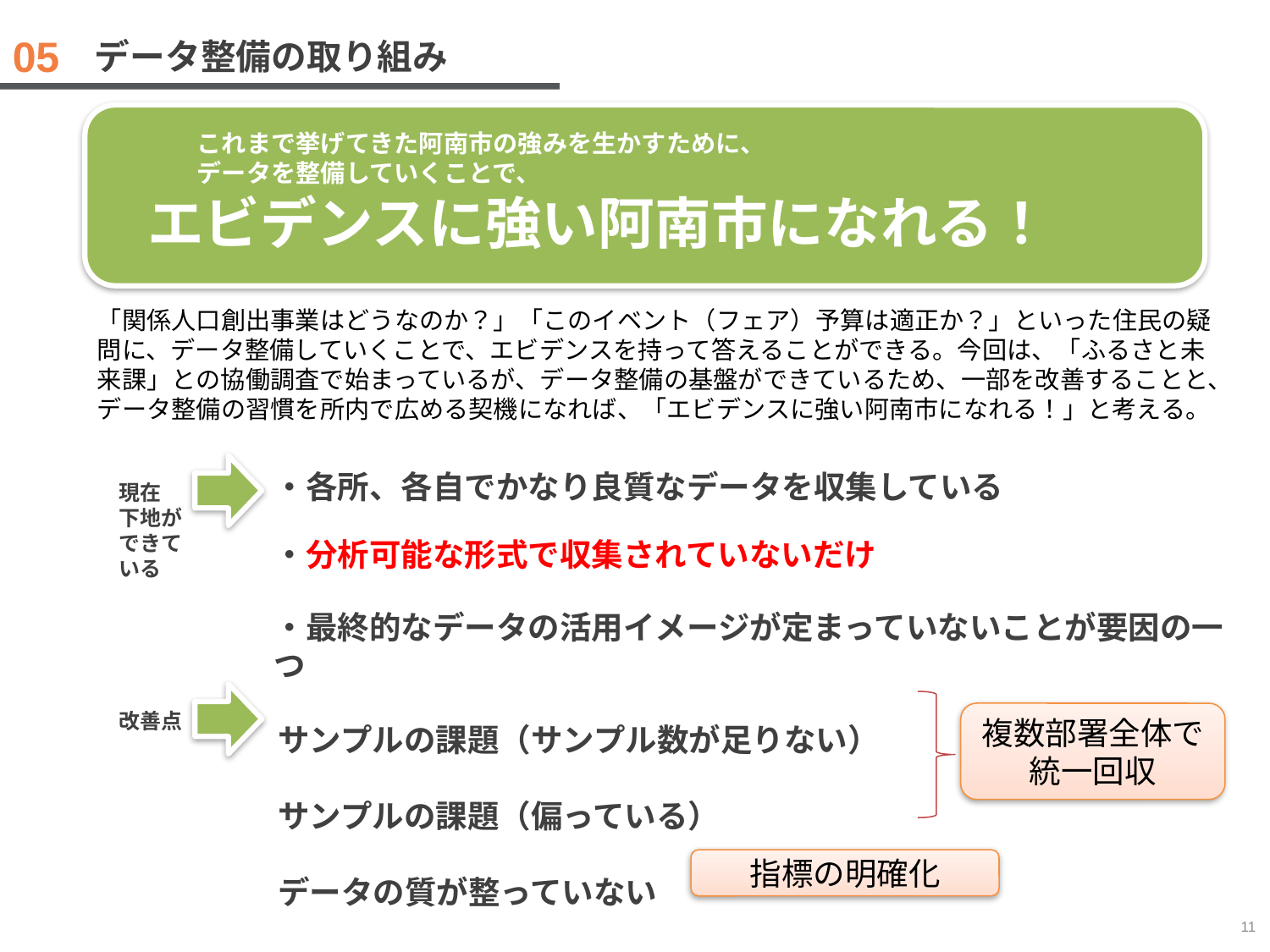

05
データ整備の取り組み

　　これまで挙げてきた阿南市の強みを生かすために、
　　データを整備していくことで、
エビデンスに強い阿南市になれる！
「関係人口創出事業はどうなのか？」「このイベント（フェア）予算は適正か？」といった住民の疑問に、データ整備していくことで、エビデンスを持って答えることができる。今回は、「ふるさと未来課」との協働調査で始まっているが、データ整備の基盤ができているため、一部を改善することと、データ整備の習慣を所内で広める契機になれば、「エビデンスに強い阿南市になれる！」と考える。

・各所、各自でかなり良質なデータを収集している
現在
下地ができている
・分析可能な形式で収集されていないだけ
・最終的なデータの活用イメージが定まっていないことが要因の一つ
サンプルの課題（サンプル数が足りない）
サンプルの課題（偏っている）
データの質が整っていない

改善点
複数部署全体で
統一回収
指標の明確化
11